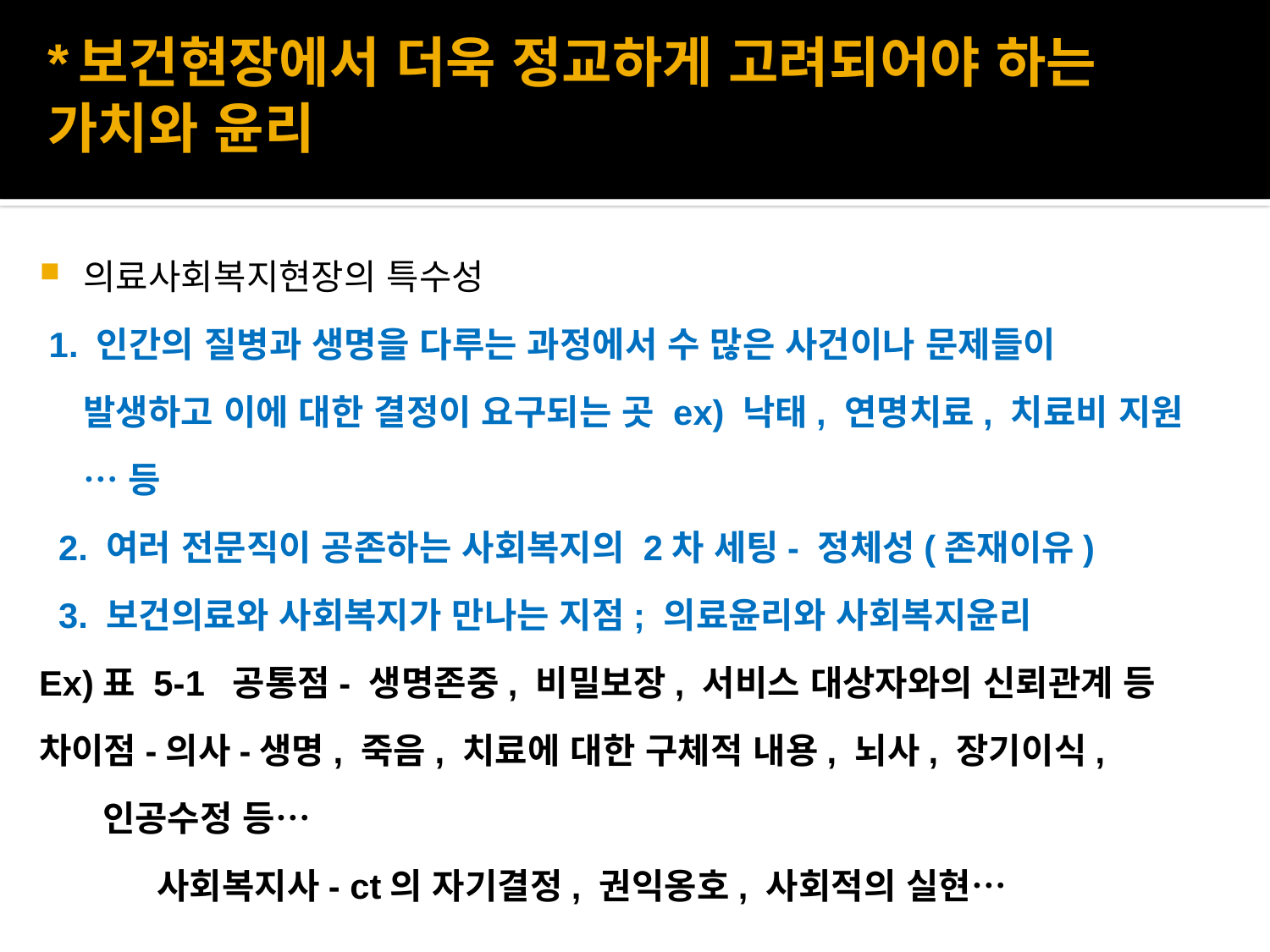

# *보건현장에서 더욱 정교하게 고려되어야 하는 가치와 윤리
의료사회복지현장의 특수성
 1. 인간의 질병과 생명을 다루는 과정에서 수 많은 사건이나 문제들이 발생하고 이에 대한 결정이 요구되는 곳 ex) 낙태, 연명치료, 치료비 지원… 등
  2. 여러 전문직이 공존하는 사회복지의 2차 세팅- 정체성(존재이유)
  3. 보건의료와 사회복지가 만나는 지점; 의료윤리와 사회복지윤리
Ex)표 5-1  공통점- 생명존중, 비밀보장, 서비스 대상자와의 신뢰관계 등
차이점-의사-생명, 죽음, 치료에 대한 구체적 내용, 뇌사, 장기이식, 인공수정 등…
           사회복지사- ct의 자기결정, 권익옹호, 사회적의 실현…